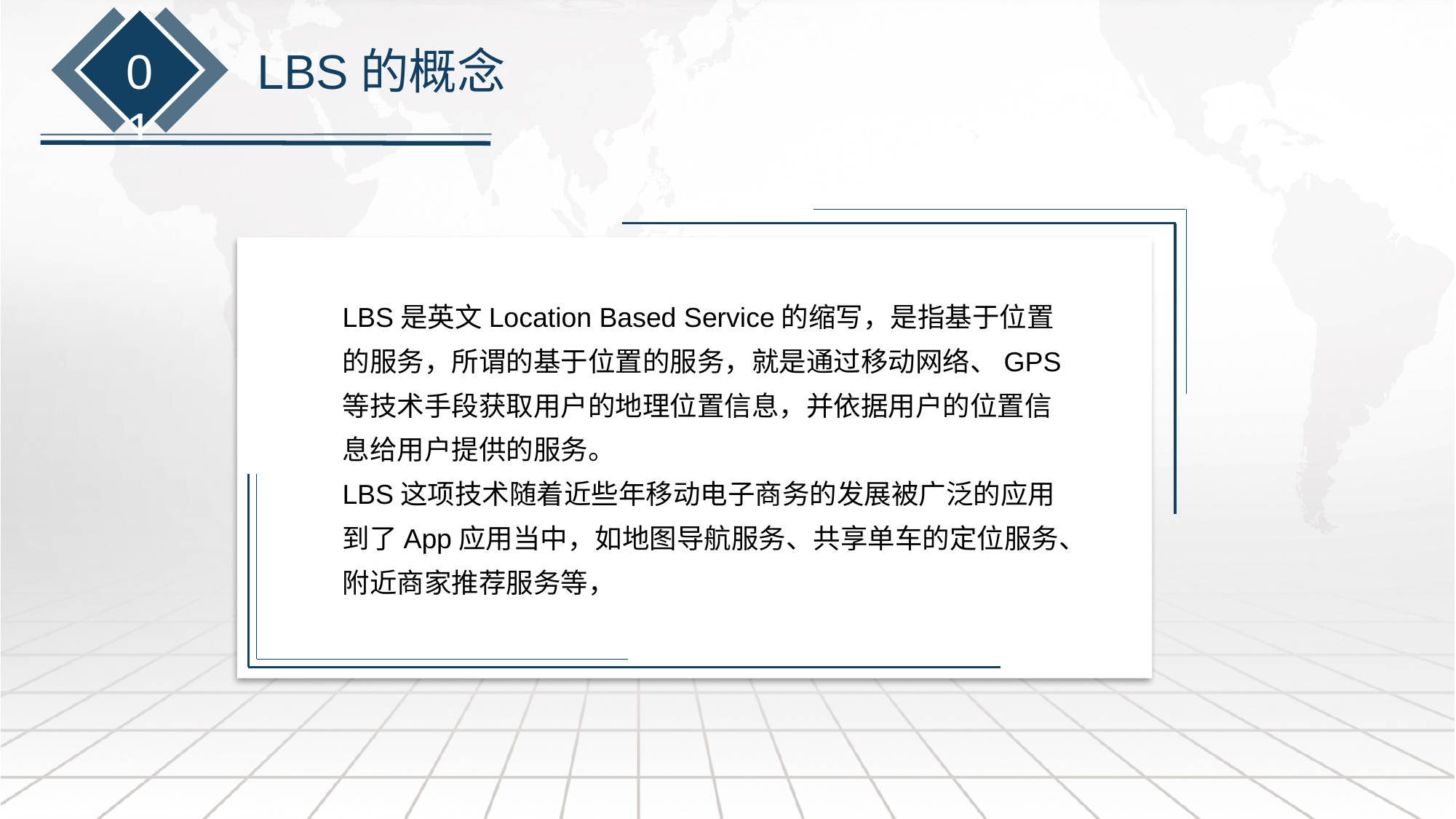

01
LBS的概念

LBS是英文Location Based Service的缩写，是指基于位置的服务，所谓的基于位置的服务，就是通过移动网络、GPS等技术手段获取用户的地理位置信息，并依据用户的位置信息给用户提供的服务。
LBS这项技术随着近些年移动电子商务的发展被广泛的应用到了App应用当中，如地图导航服务、共享单车的定位服务、附近商家推荐服务等，